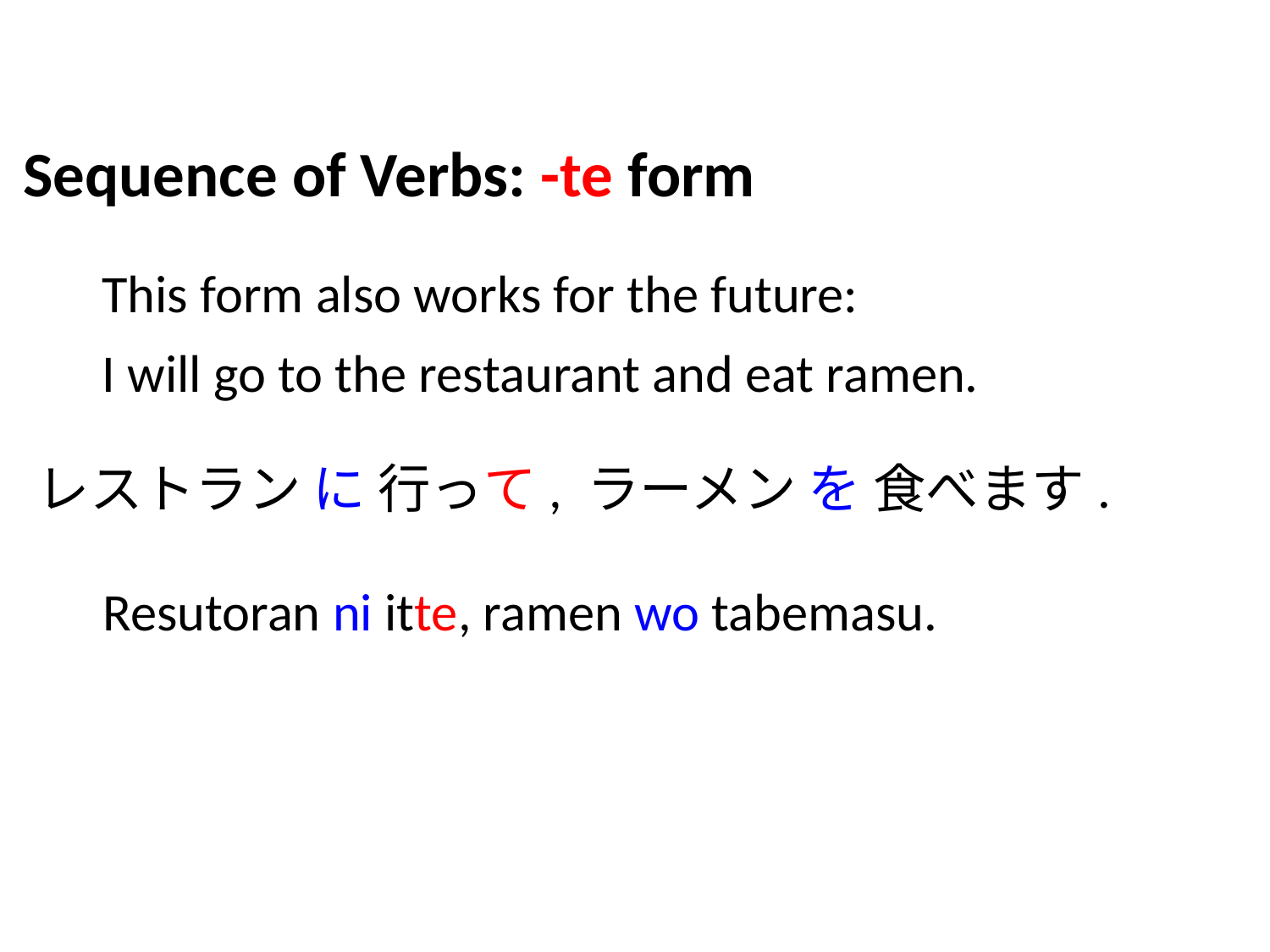

Sequence of Verbs: -te form
This form also works for the future:
I will go to the restaurant and eat ramen.
レストラン に 行って, ラーメン を 食べます.
Resutoran ni itte, ramen wo tabemasu.